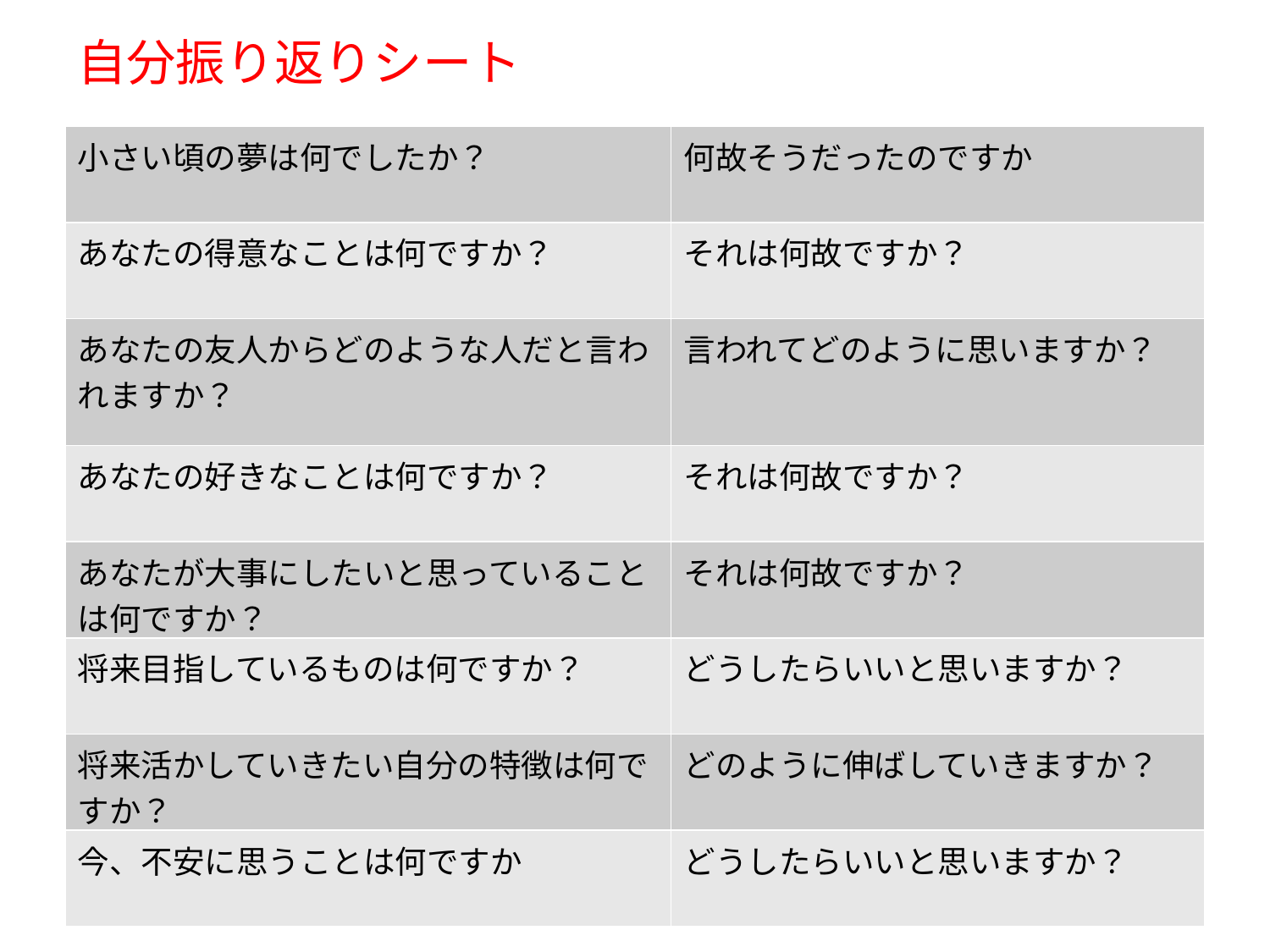

自分振り返りシート
| 小さい頃の夢は何でしたか？ | 何故そうだったのですか |
| --- | --- |
| あなたの得意なことは何ですか？ | それは何故ですか？ |
| あなたの友人からどのような人だと言われますか？ | 言われてどのように思いますか？ |
| あなたの好きなことは何ですか？ | それは何故ですか？ |
| あなたが大事にしたいと思っていることは何ですか？ | それは何故ですか？ |
| 将来目指しているものは何ですか？ | どうしたらいいと思いますか？ |
| 将来活かしていきたい自分の特徴は何ですか？ | どのように伸ばしていきますか？ |
| 今、不安に思うことは何ですか | どうしたらいいと思いますか？ |